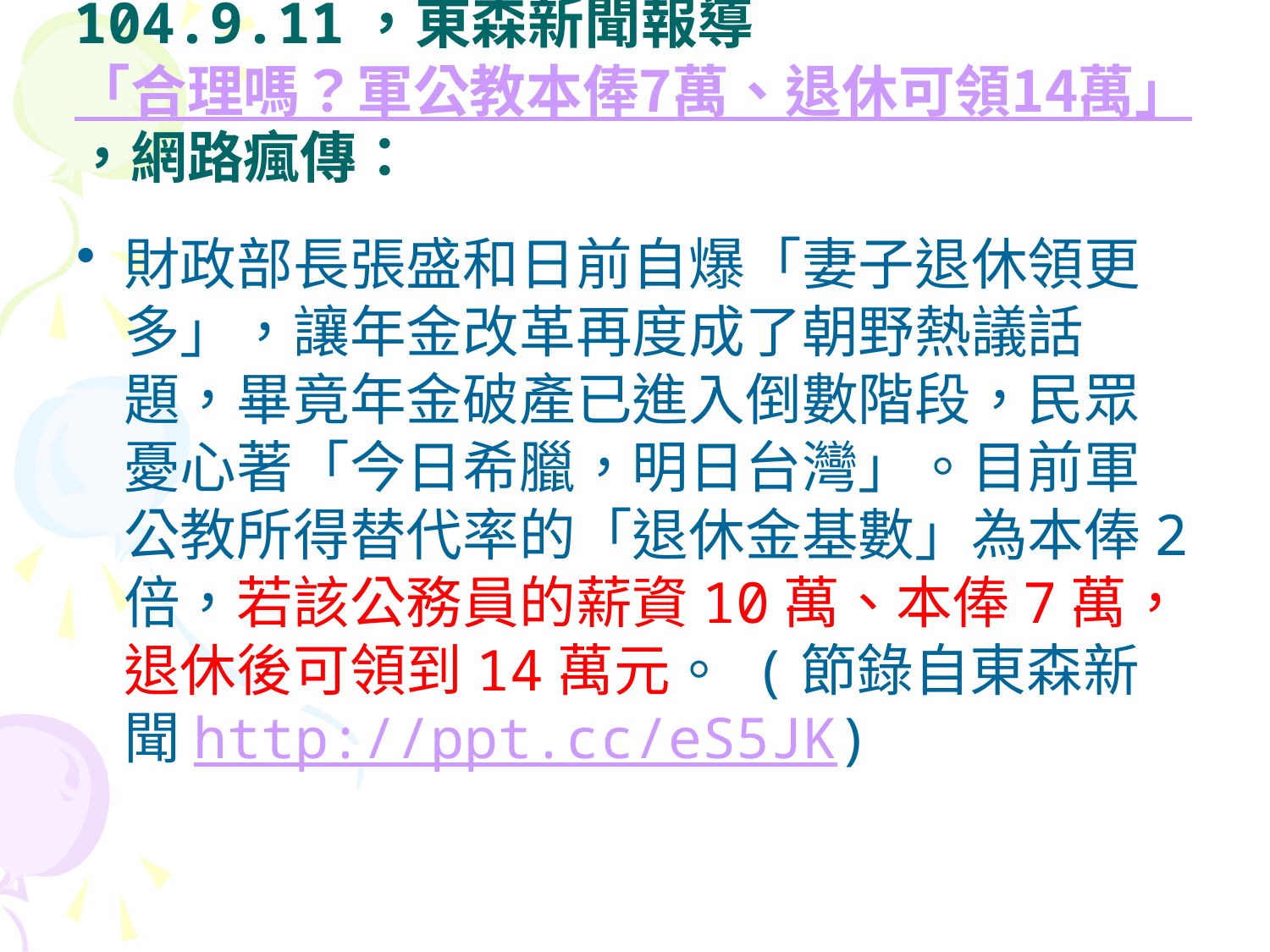

# 104.9.11，東森新聞報導「合理嗎？軍公教本俸7萬、退休可領14萬」，網路瘋傳：
財政部長張盛和日前自爆「妻子退休領更多」，讓年金改革再度成了朝野熱議話題，畢竟年金破產已進入倒數階段，民眾憂心著「今日希臘，明日台灣」。目前軍公教所得替代率的「退休金基數」為本俸2倍，若該公務員的薪資10萬、本俸7萬，退休後可領到14萬元。 (節錄自東森新聞http://ppt.cc/eS5JK)